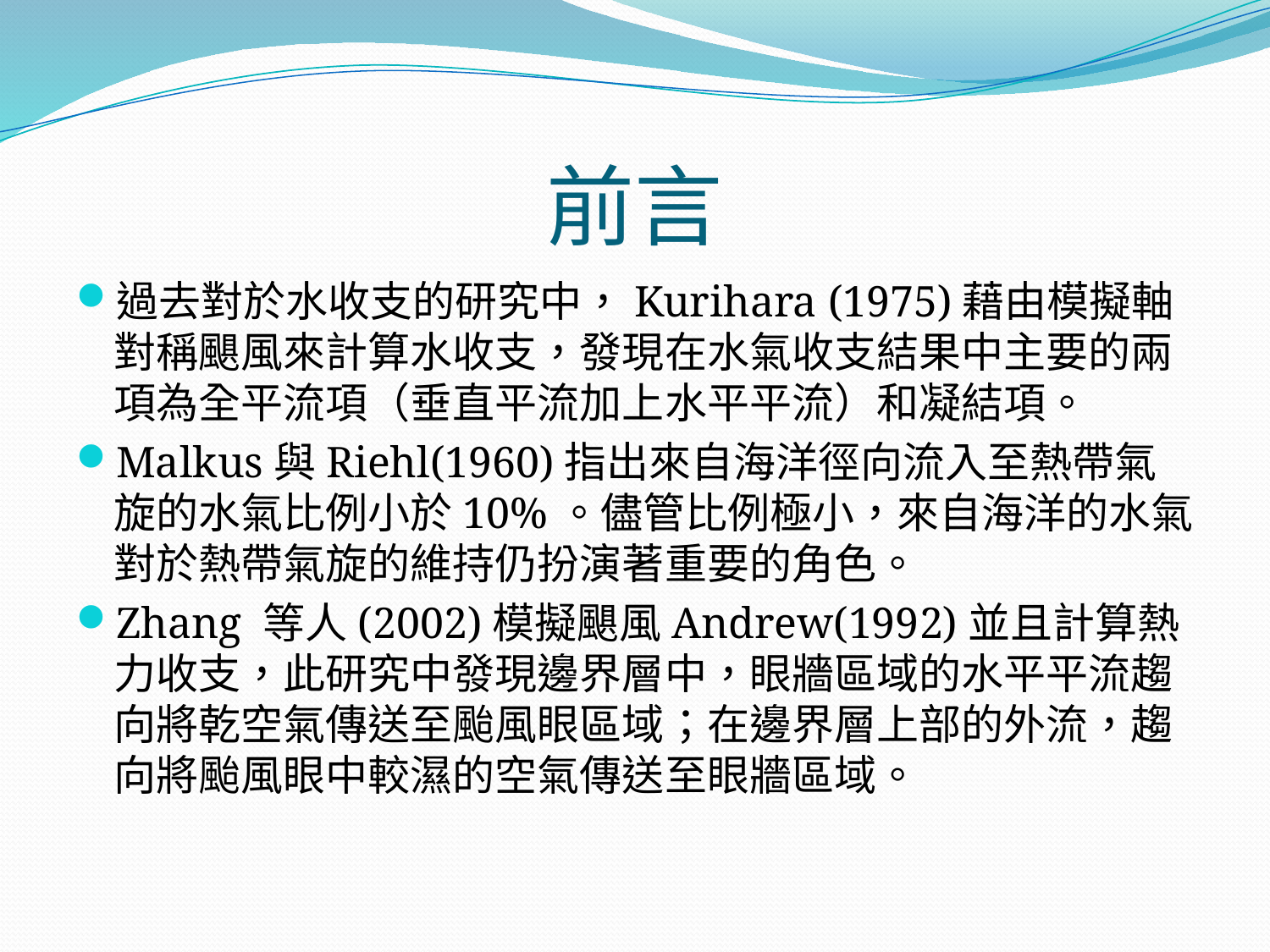

# 前言
過去對於水收支的研究中，Kurihara (1975)藉由模擬軸對稱颶風來計算水收支，發現在水氣收支結果中主要的兩項為全平流項（垂直平流加上水平平流）和凝結項。
Malkus與Riehl(1960)指出來自海洋徑向流入至熱帶氣旋的水氣比例小於10%。儘管比例極小，來自海洋的水氣對於熱帶氣旋的維持仍扮演著重要的角色。
Zhang 等人(2002)模擬颶風Andrew(1992)並且計算熱力收支，此研究中發現邊界層中，眼牆區域的水平平流趨向將乾空氣傳送至颱風眼區域；在邊界層上部的外流，趨向將颱風眼中較濕的空氣傳送至眼牆區域。